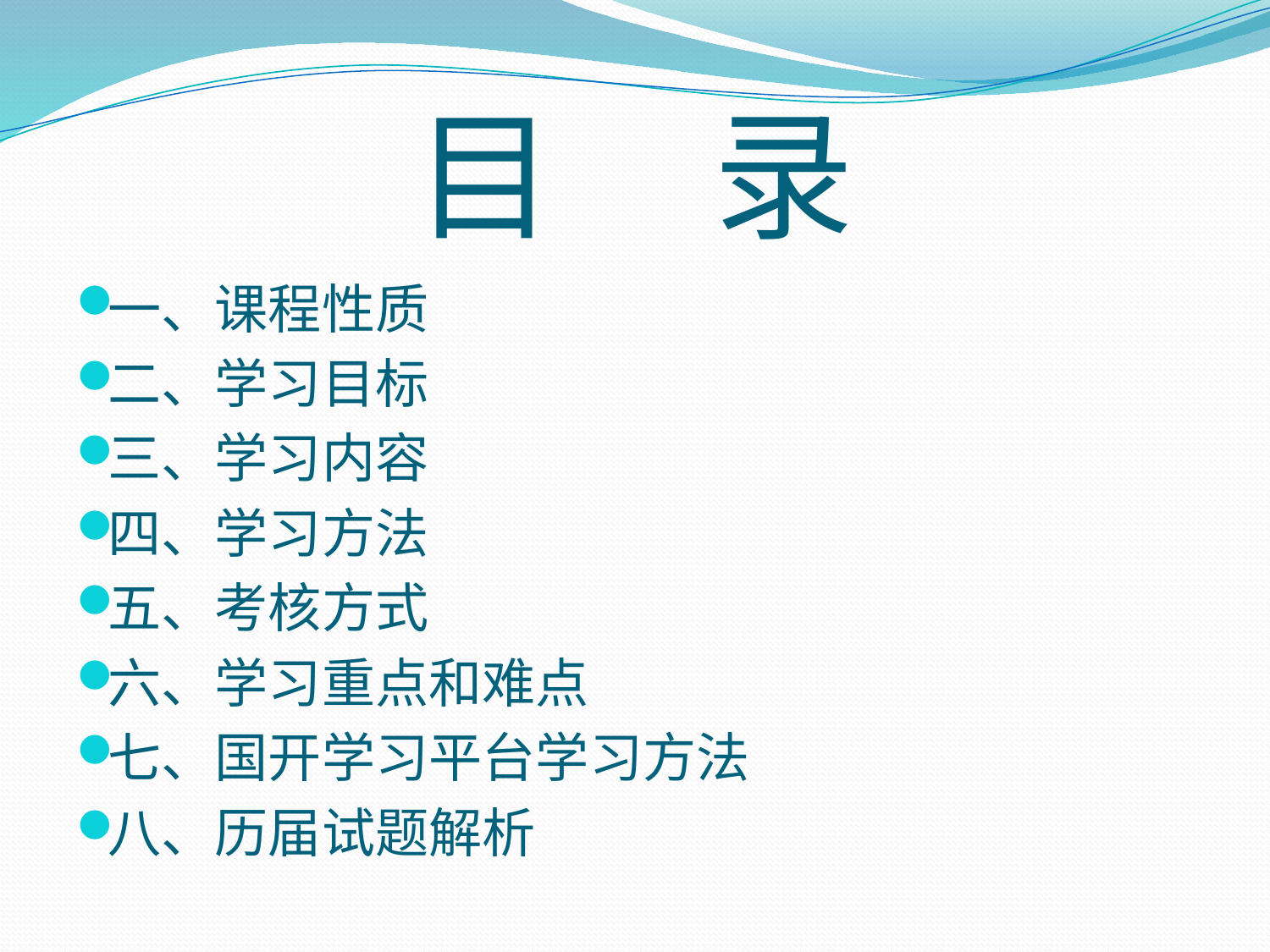

# 目     录
一、课程性质
二、学习目标
三、学习内容
四、学习方法
五、考核方式
六、学习重点和难点
七、国开学习平台学习方法
八、历届试题解析